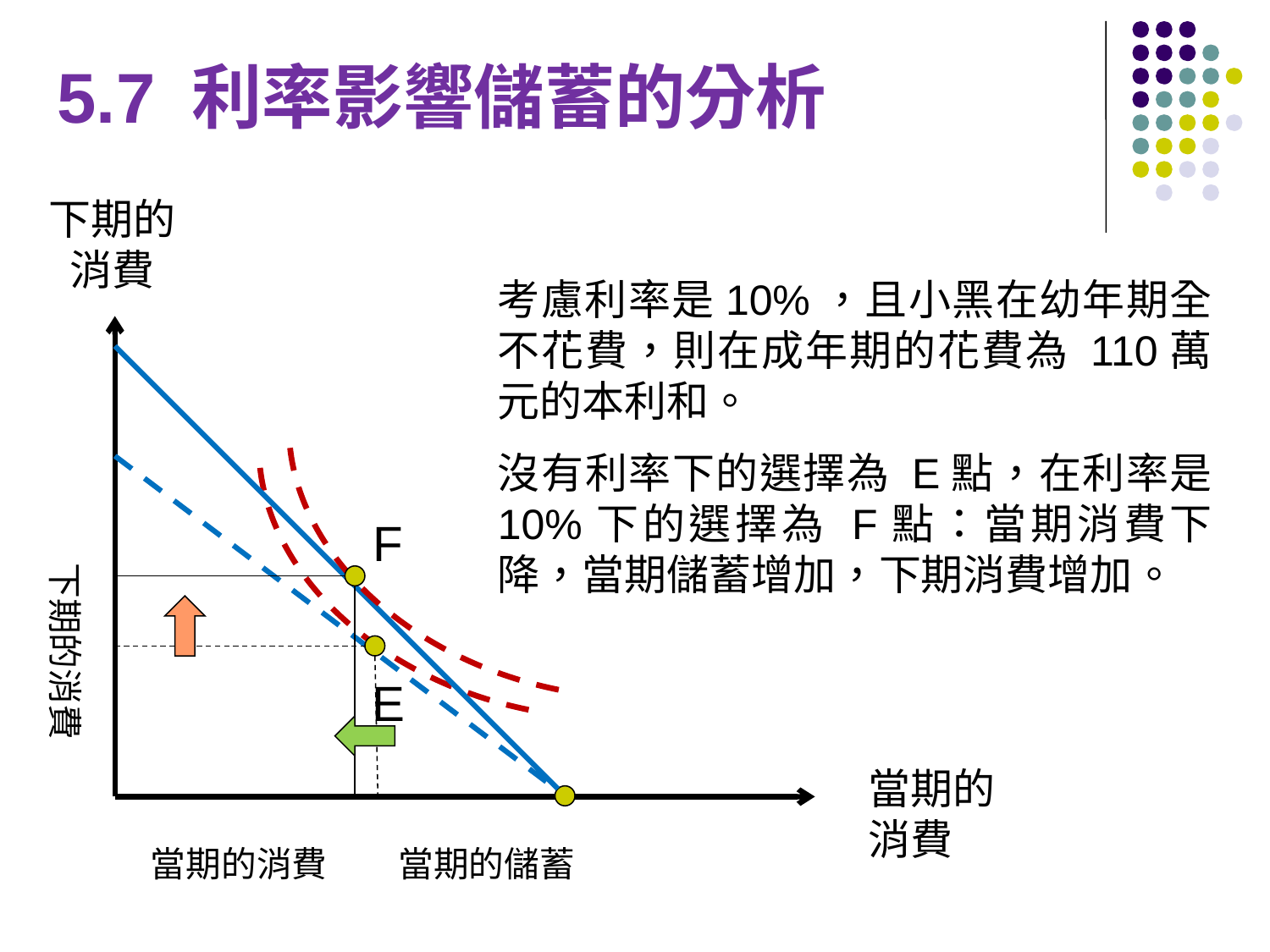

5.7 利率影響儲蓄的分析

下期的
消費

考慮利率是10%，且小黑在幼年期全不花費，則在成年期的花費為 110萬元的本利和。
沒有利率下的選擇為 E點，在利率是 10%下的選擇為 F點：當期消費下降，當期儲蓄增加，下期消費增加。

F
下期的消費

E

當期的
消費

當期的消費
當期的儲蓄